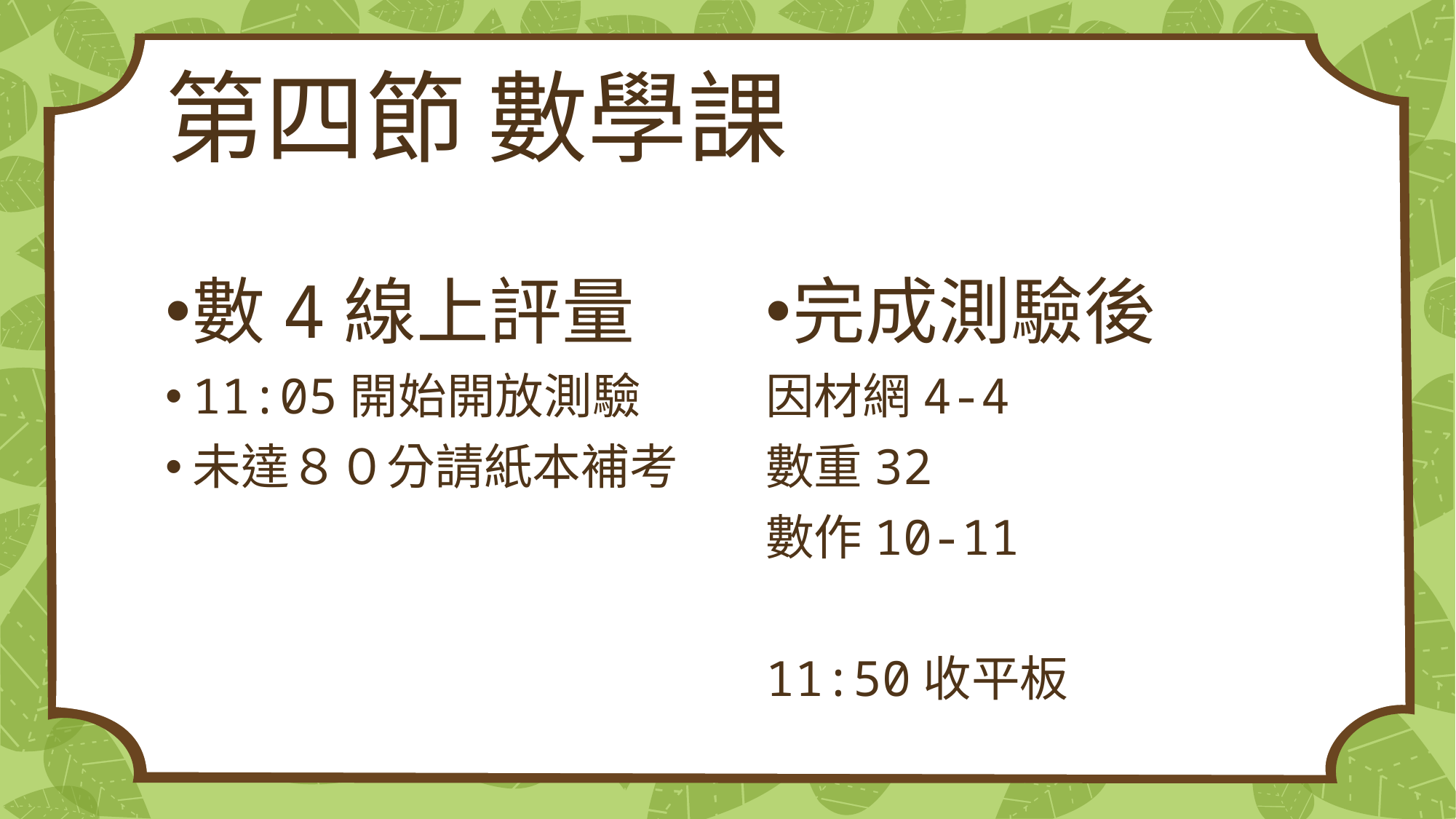

# 第四節 數學課
數4線上評量
11:05開始開放測驗
未達８０分請紙本補考

完成測驗後
因材網4-4
數重32
數作10-11

11:50收平板